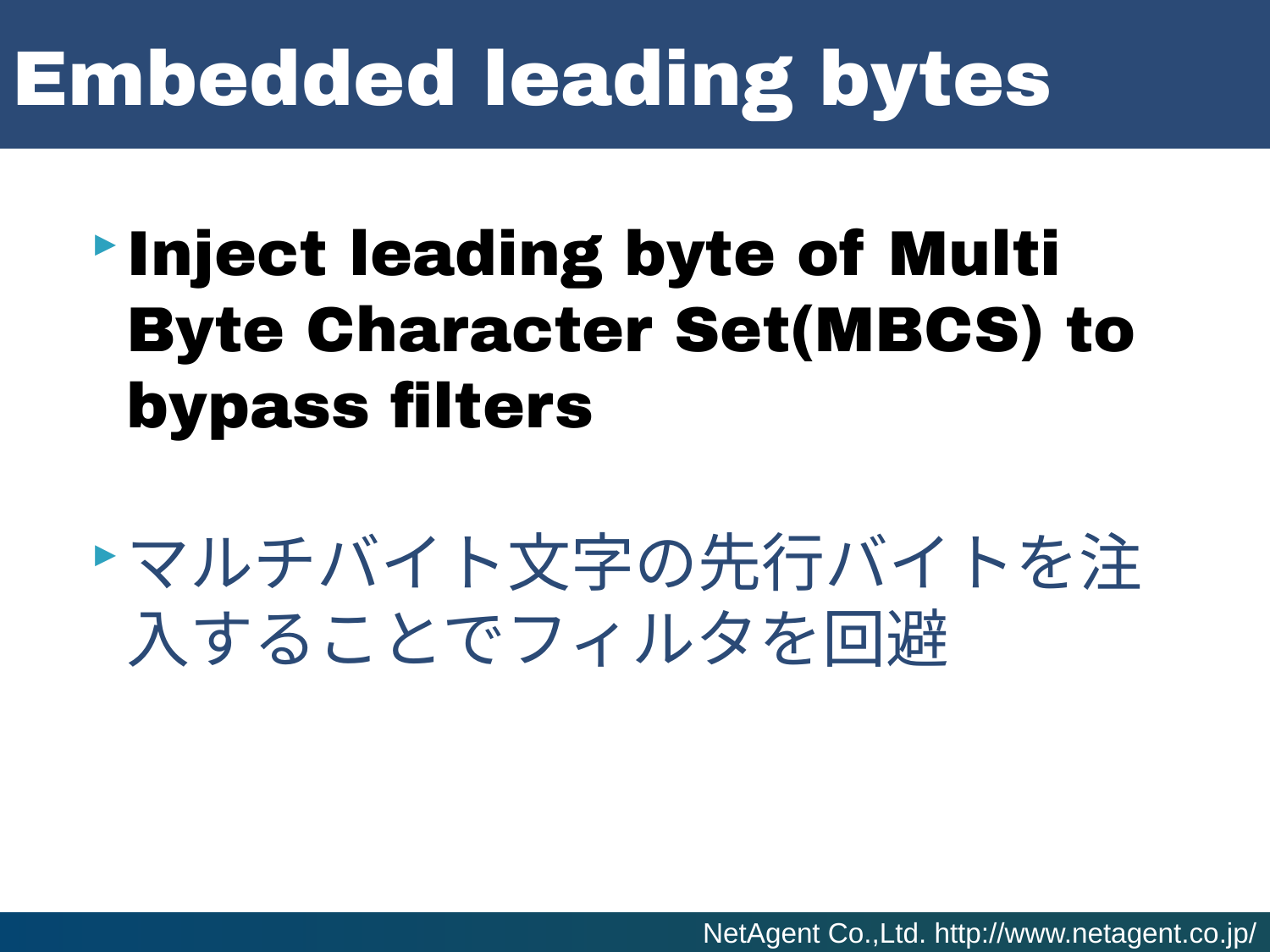

# Embedded leading bytes
Inject leading byte of Multi Byte Character Set(MBCS) to bypass filters

マルチバイト文字の先行バイトを注入することでフィルタを回避